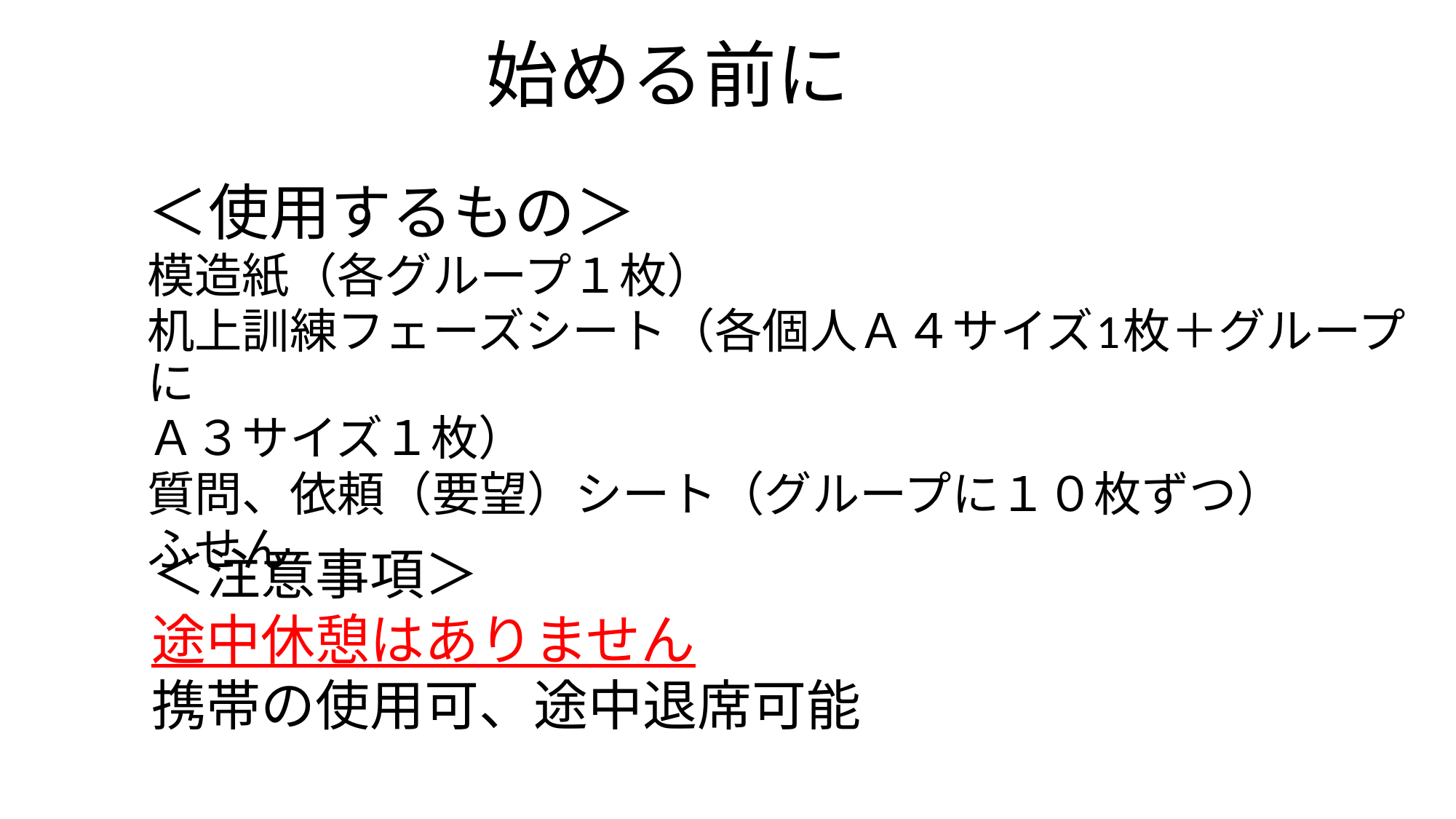

始める前に

＜使用するもの＞
模造紙（各グループ１枚）
机上訓練フェーズシート（各個人Ａ４サイズ1枚＋グループに
Ａ３サイズ１枚）
質問、依頼（要望）シート（グループに１０枚ずつ）
ふせん

＜注意事項＞
途中休憩はありません
携帯の使用可、途中退席可能